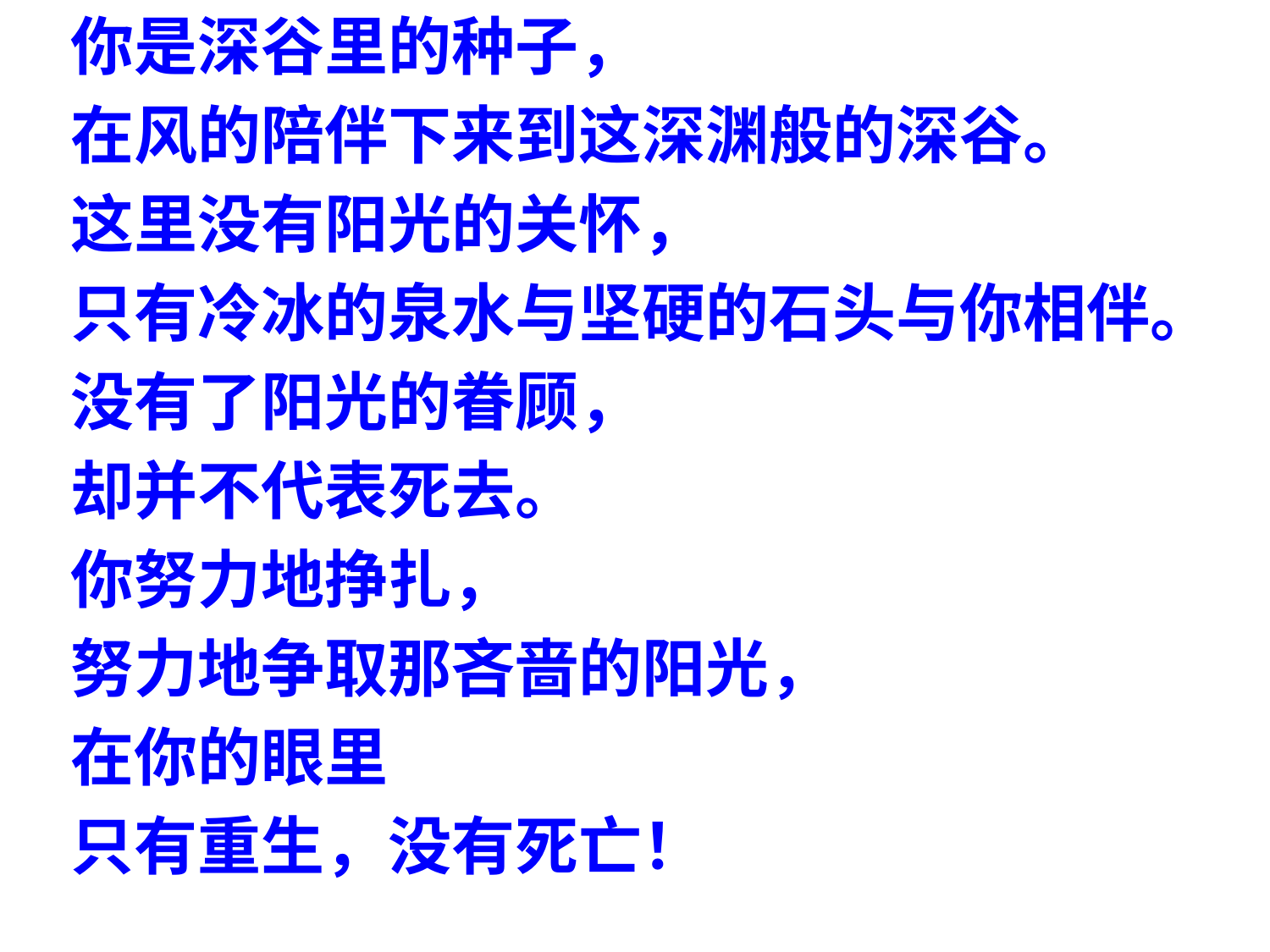

你是深谷里的种子，
   在风的陪伴下来到这深渊般的深谷。
   这里没有阳光的关怀，
   只有冷冰的泉水与坚硬的石头与你相伴。
   没有了阳光的眷顾，
   却并不代表死去。
   你努力地挣扎，
   努力地争取那吝啬的阳光，
   在你的眼里
   只有重生，没有死亡！